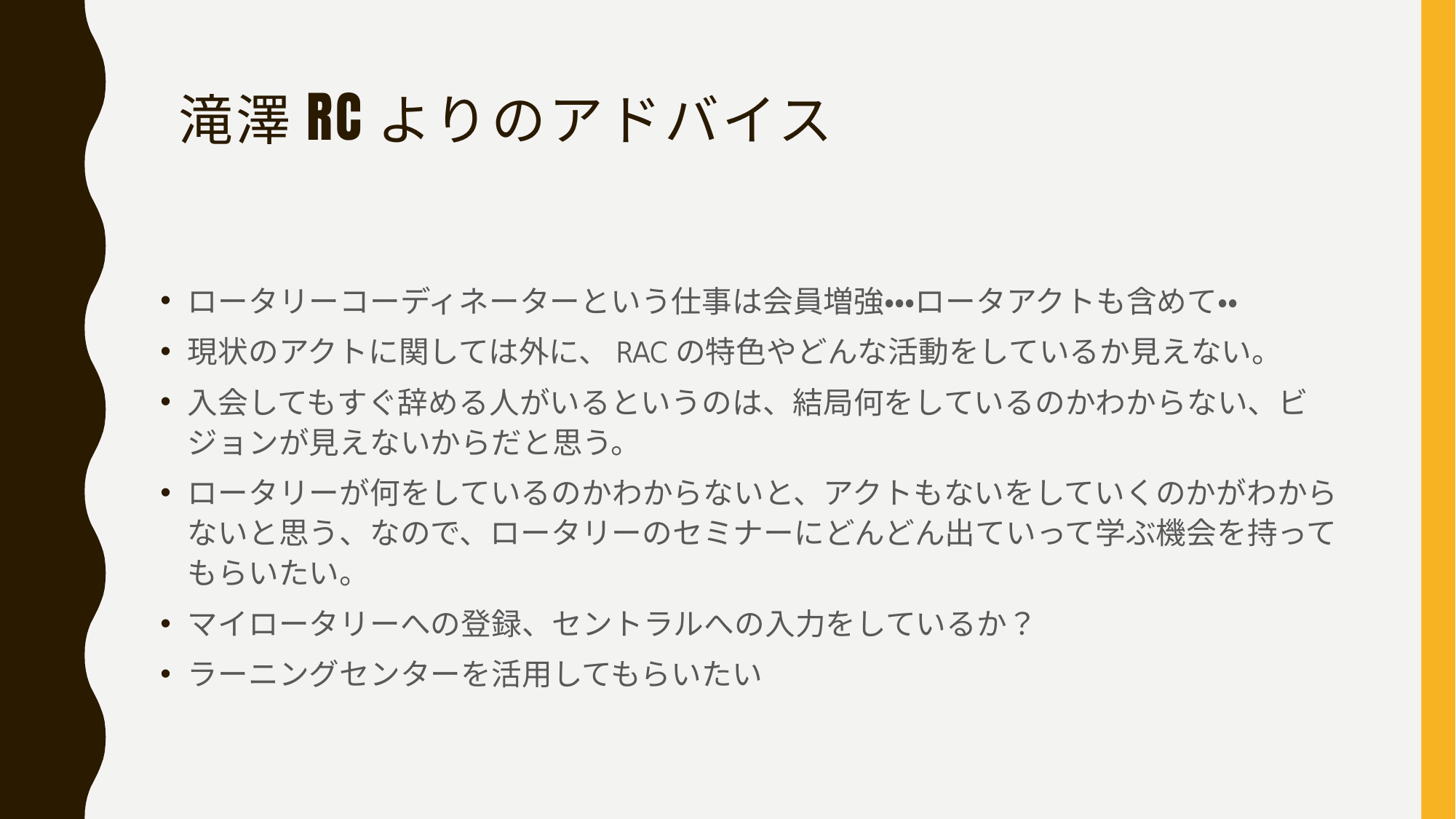

# 滝澤RCよりのアドバイス
ロータリーコーディネーターという仕事は会員増強・・・ロータアクトも含めて・・
現状のアクトに関しては外に、RACの特色やどんな活動をしているか見えない。
入会してもすぐ辞める人がいるというのは、結局何をしているのかわからない、ビジョンが見えないからだと思う。
ロータリーが何をしているのかわからないと、アクトもないをしていくのかがわからないと思う、なので、ロータリーのセミナーにどんどん出ていって学ぶ機会を持ってもらいたい。
マイロータリーへの登録、セントラルへの入力をしているか？
ラーニングセンターを活用してもらいたい